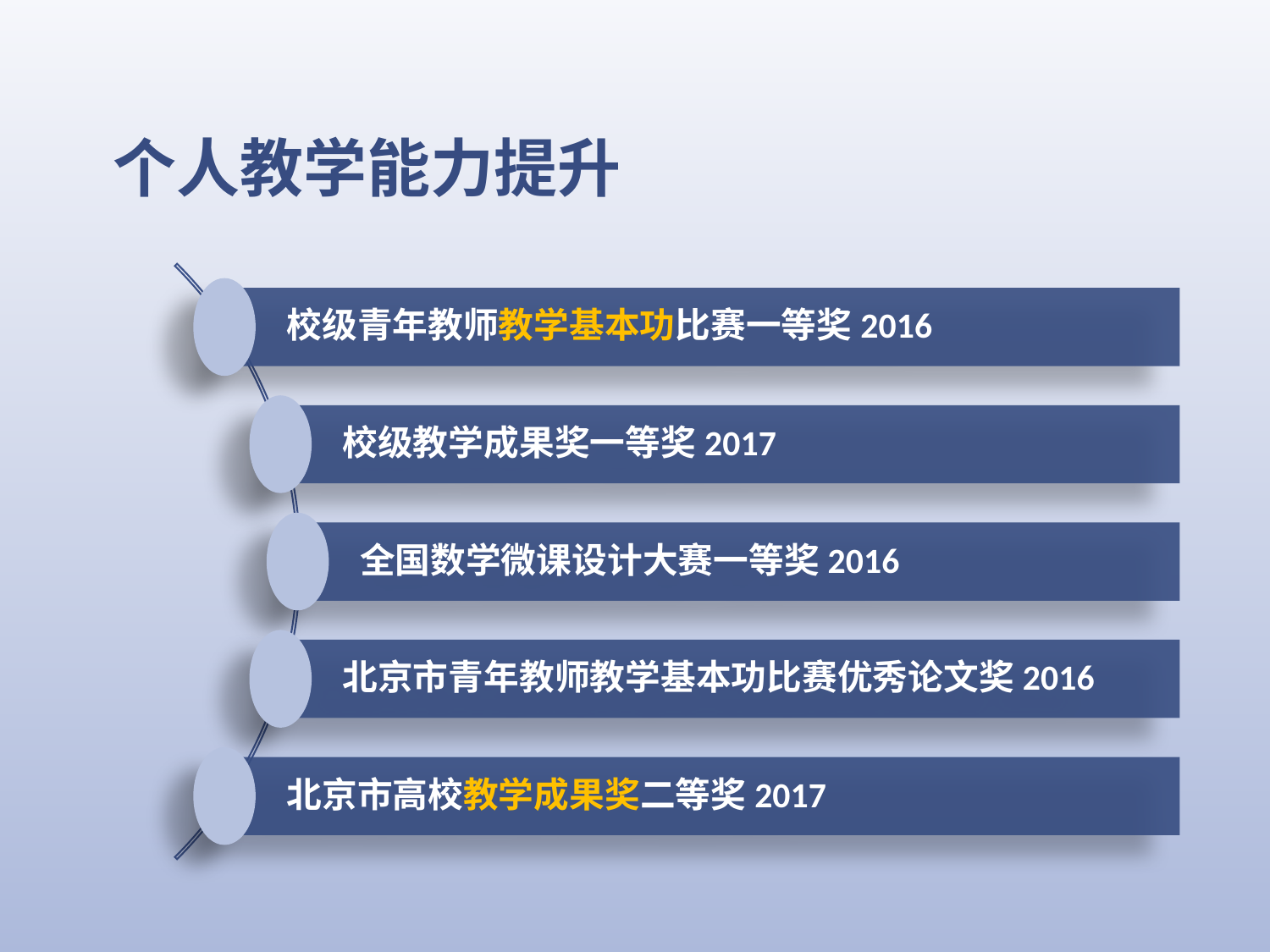

# 个人教学能力提升
校级青年教师教学基本功比赛一等奖2016
校级教学成果奖一等奖2017
全国数学微课设计大赛一等奖2016
北京市青年教师教学基本功比赛优秀论文奖2016
北京市高校教学成果奖二等奖2017